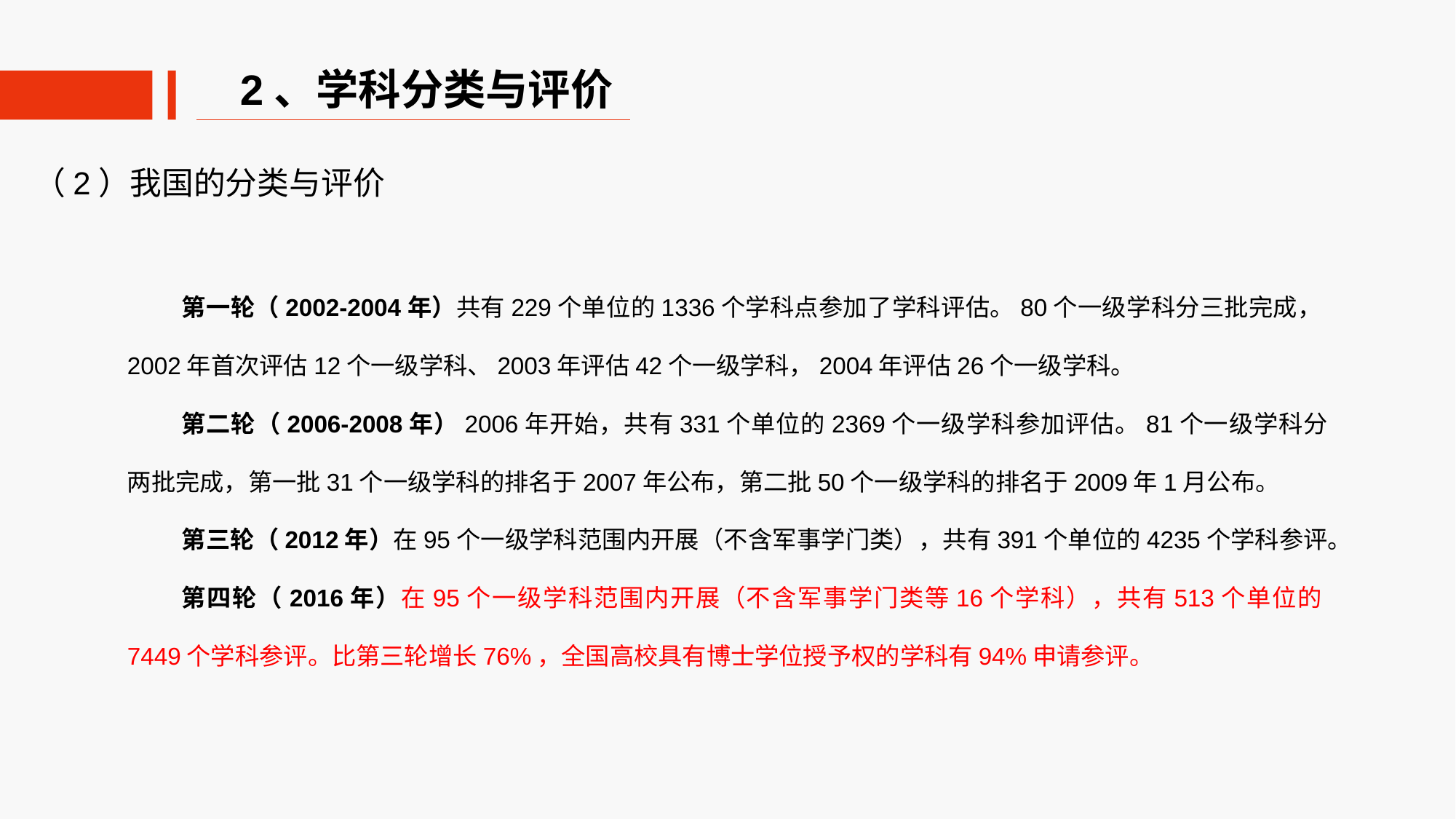

2、学科分类与评价

（2）我国的分类与评价
第一轮（2002-2004年）共有229个单位的1336个学科点参加了学科评估。80个一级学科分三批完成，2002年首次评估12个一级学科、2003年评估42个一级学科，2004年评估26个一级学科。
第二轮（2006-2008年）2006年开始，共有331个单位的2369个一级学科参加评估。81个一级学科分两批完成，第一批31个一级学科的排名于2007年公布，第二批50个一级学科的排名于2009年1月公布。
第三轮（2012年）在95个一级学科范围内开展（不含军事学门类），共有391个单位的4235个学科参评。
第四轮（2016年）在95个一级学科范围内开展（不含军事学门类等16个学科），共有513个单位的7449个学科参评。比第三轮增长76%，全国高校具有博士学位授予权的学科有94%申请参评。